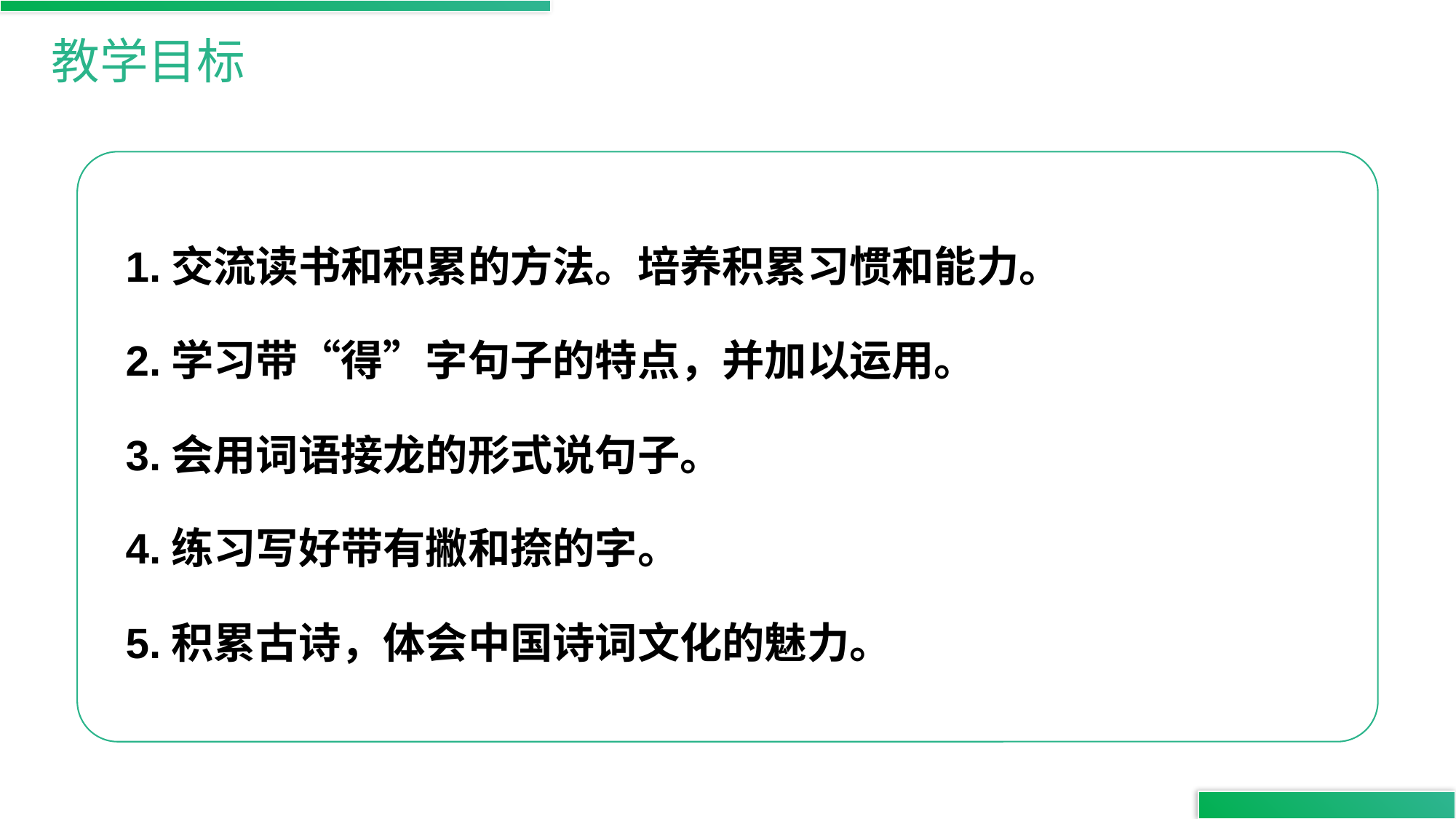

教学目标
1.交流读书和积累的方法。培养积累习惯和能力。
2.学习带“得”字句子的特点，并加以运用。
3.会用词语接龙的形式说句子。
4.练习写好带有撇和捺的字。
5.积累古诗，体会中国诗词文化的魅力。